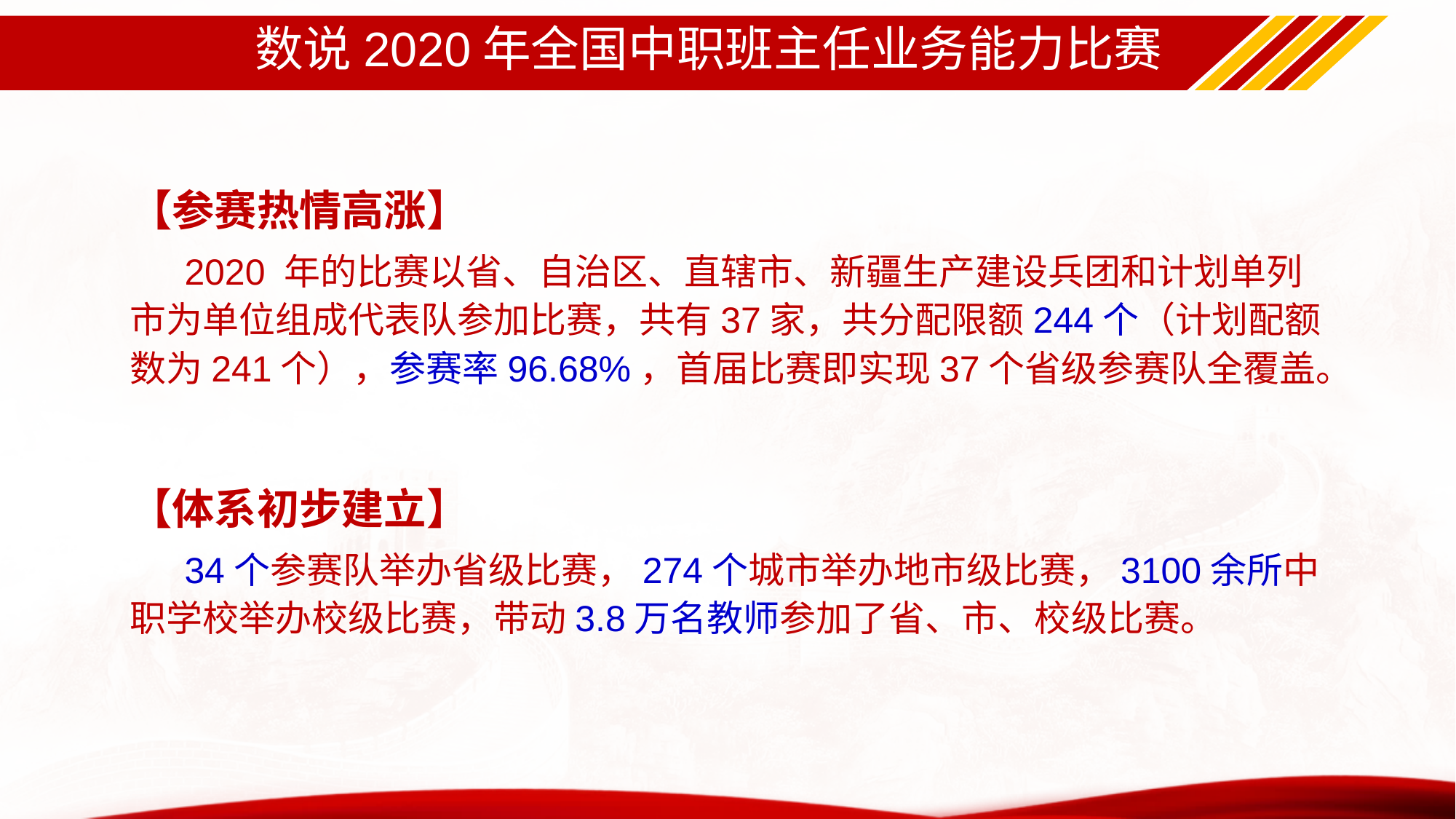

# 数说2020年全国中职班主任业务能力比赛
【参赛热情高涨】
2020 年的比赛以省、自治区、直辖市、新疆生产建设兵团和计划单列市为单位组成代表队参加比赛，共有37家，共分配限额244个（计划配额数为241个），参赛率96.68%，首届比赛即实现37个省级参赛队全覆盖。
【体系初步建立】
34个参赛队举办省级比赛，274个城市举办地市级比赛，3100余所中职学校举办校级比赛，带动3.8万名教师参加了省、市、校级比赛。